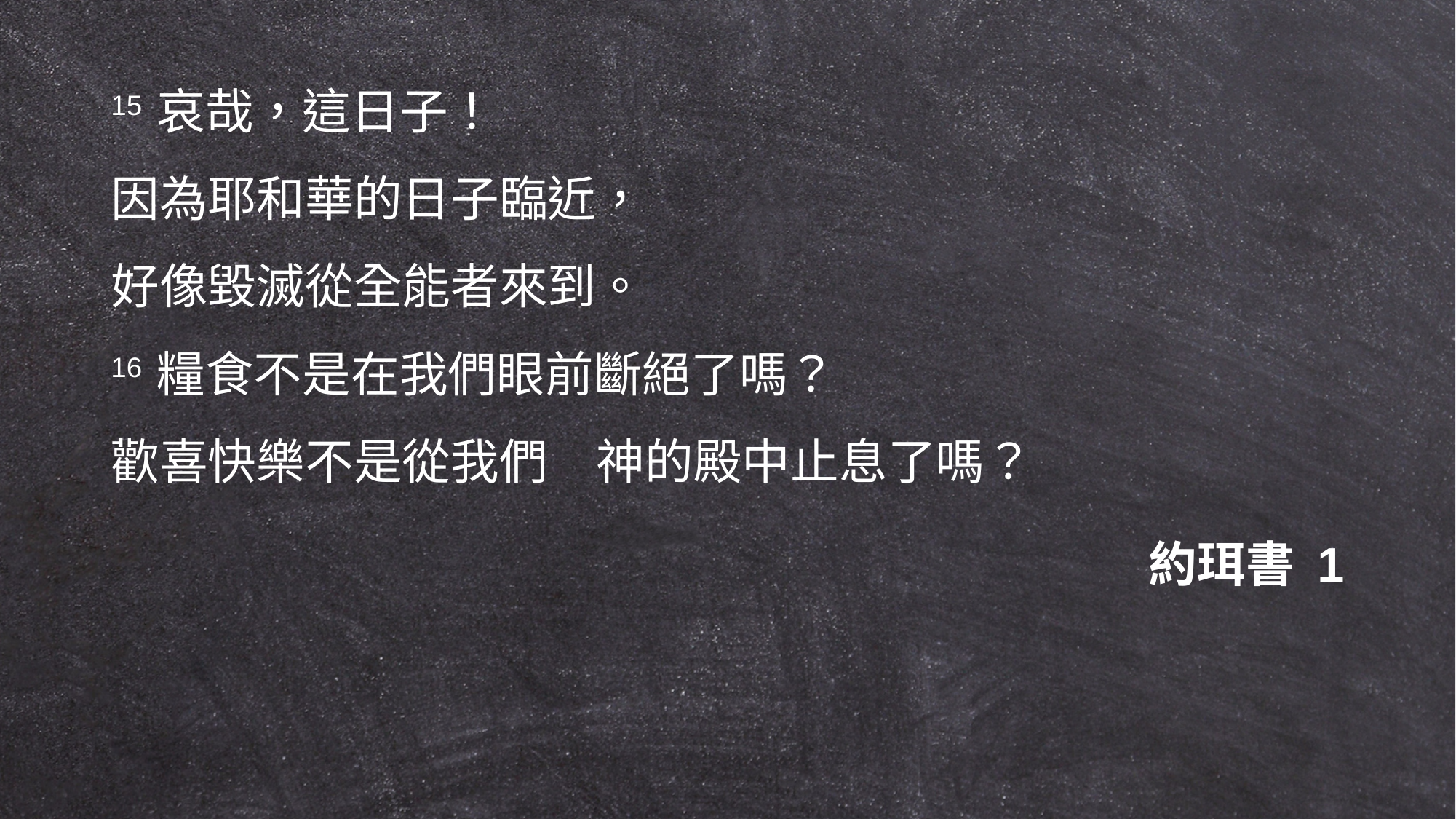

15 哀哉，這日子！
因為耶和華的日子臨近，
好像毀滅從全能者來到。
16 糧食不是在我們眼前斷絕了嗎？
歡喜快樂不是從我們　神的殿中止息了嗎？
約珥書 1